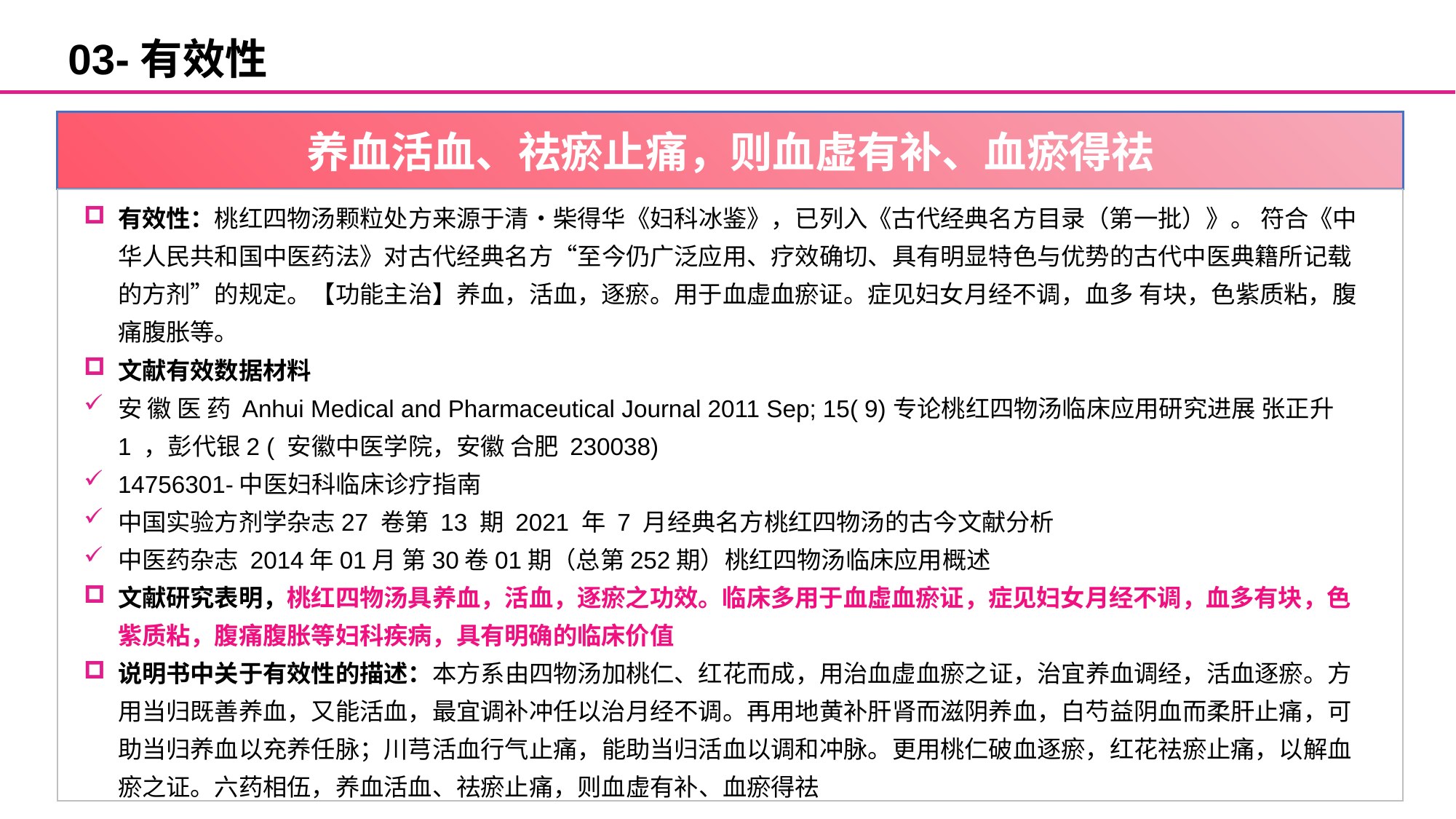

03-有效性
养血活血、祛瘀止痛，则血虚有补、血瘀得祛

有效性：桃红四物汤颗粒处方来源于清•柴得华《妇科冰鉴》，已列入《古代经典名方目录（第一批）》。 符合《中华人民共和国中医药法》对古代经典名方“至今仍广泛应用、疗效确切、具有明显特色与优势的古代中医典籍所记载的方剂”的规定。【功能主治】养血，活血，逐瘀。用于血虚血瘀证。症见妇女月经不调，血多 有块，色紫质粘，腹痛腹胀等。
文献有效数据材料
安 徽 医 药 Anhui Medical and Pharmaceutical Journal 2011 Sep; 15( 9)专论桃红四物汤临床应用研究进展 张正升1 ，彭代银2 ( 安徽中医学院，安徽 合肥 230038)
14756301-中医妇科临床诊疗指南
中国实验方剂学杂志27 卷第 13 期 2021 年 7 月经典名方桃红四物汤的古今文献分析
中医药杂志 2014年01月 第30卷01期（总第252期）桃红四物汤临床应用概述
文献研究表明，桃红四物汤具养血，活血，逐瘀之功效。临床多用于血虚血瘀证，症见妇女月经不调，血多有块，色紫质粘，腹痛腹胀等妇科疾病，具有明确的临床价值
说明书中关于有效性的描述：本方系由四物汤加桃仁、红花而成，用治血虚血瘀之证，治宜养血调经，活血逐瘀。方用当归既善养血，又能活血，最宜调补冲任以治月经不调。再用地黄补肝肾而滋阴养血，白芍益阴血而柔肝止痛，可助当归养血以充养任脉；川芎活血行气止痛，能助当归活血以调和冲脉。更用桃仁破血逐瘀，红花祛瘀止痛，以解血瘀之证。六药相伍，养血活血、祛瘀止痛，则血虚有补、血瘀得祛